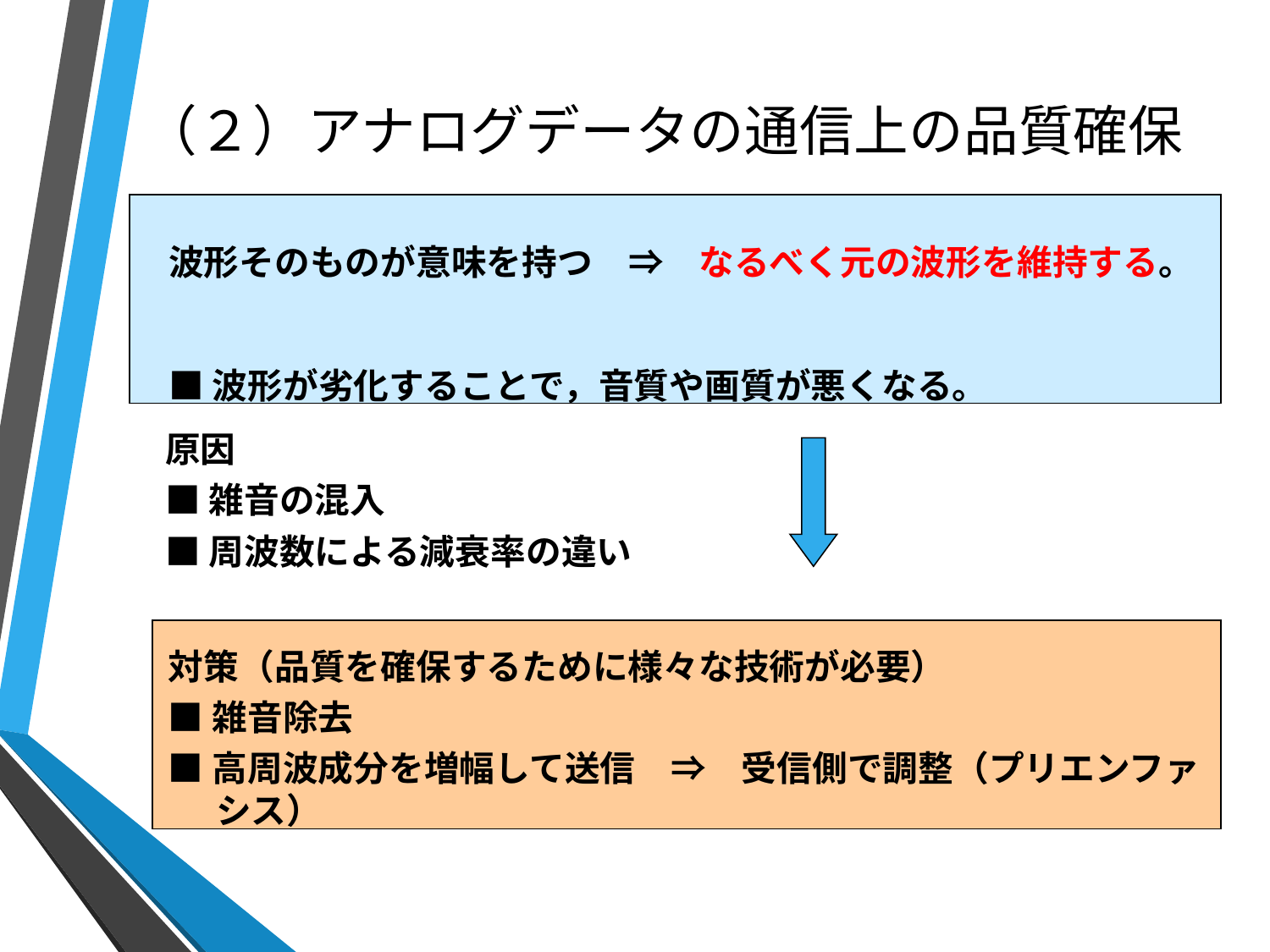

# （２）アナログデータの通信上の品質確保

波形そのものが意味を持つ　⇒　なるべく元の波形を維持する。

■波形が劣化することで，音質や画質が悪くなる。

原因
■雑音の混入
■周波数による減衰率の違い

対策（品質を確保するために様々な技術が必要）
■雑音除去
■高周波成分を増幅して送信　⇒　受信側で調整（プリエンファシス）